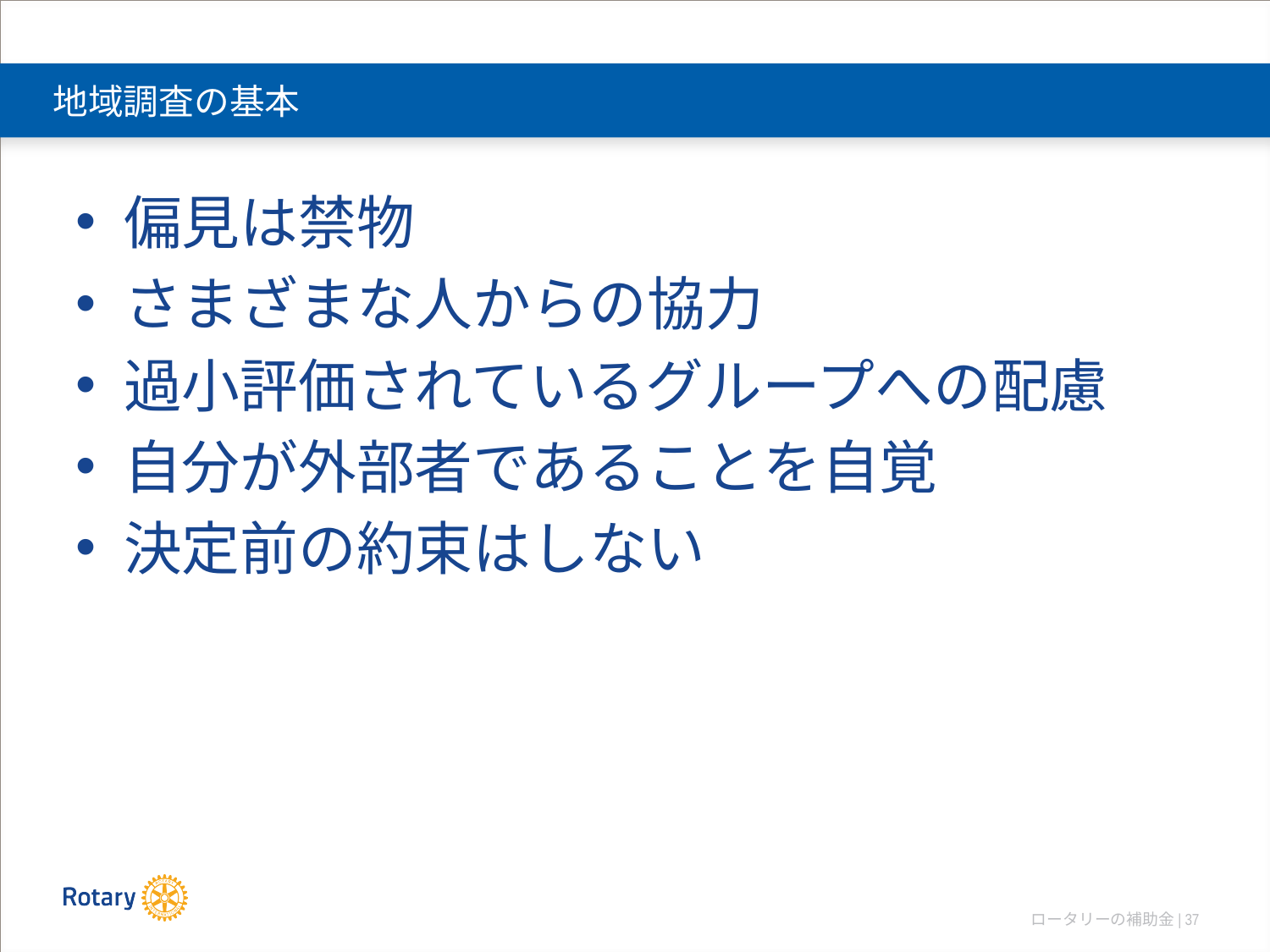

# 地域調査の基本
偏見は禁物
さまざまな人からの協力
過小評価されているグループへの配慮
自分が外部者であることを自覚
決定前の約束はしない